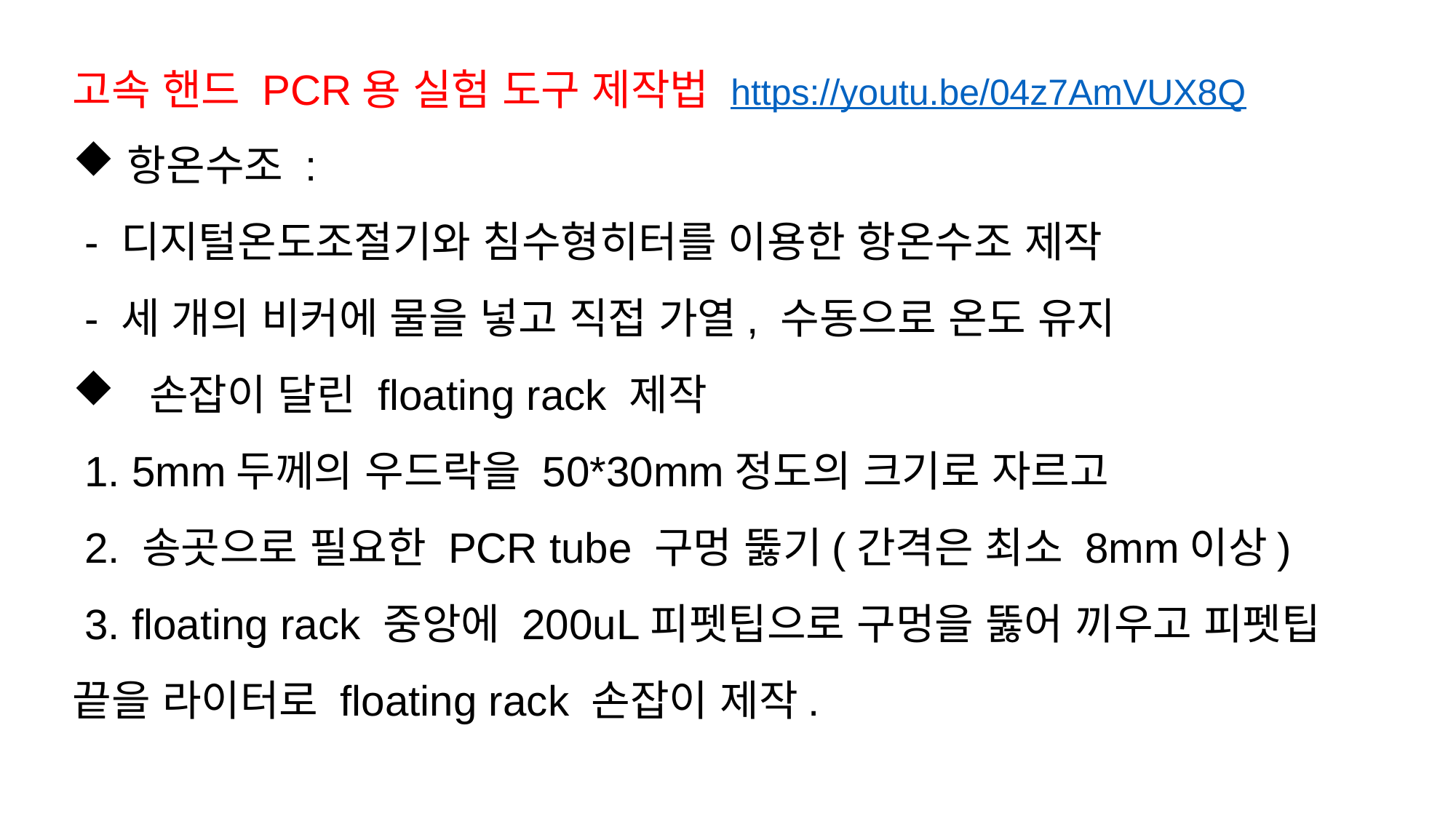

고속 핸드 PCR용 실험 도구 제작법 https://youtu.be/04z7AmVUX8Q
항온수조 :
 - 디지털온도조절기와 침수형히터를 이용한 항온수조 제작
 - 세 개의 비커에 물을 넣고 직접 가열, 수동으로 온도 유지
 손잡이 달린 floating rack 제작
 1. 5mm두께의 우드락을 50*30mm정도의 크기로 자르고
 2. 송곳으로 필요한 PCR tube 구멍 뚫기(간격은 최소 8mm이상)
 3. floating rack 중앙에 200uL피펫팁으로 구멍을 뚫어 끼우고 피펫팁 끝을 라이터로 floating rack 손잡이 제작.